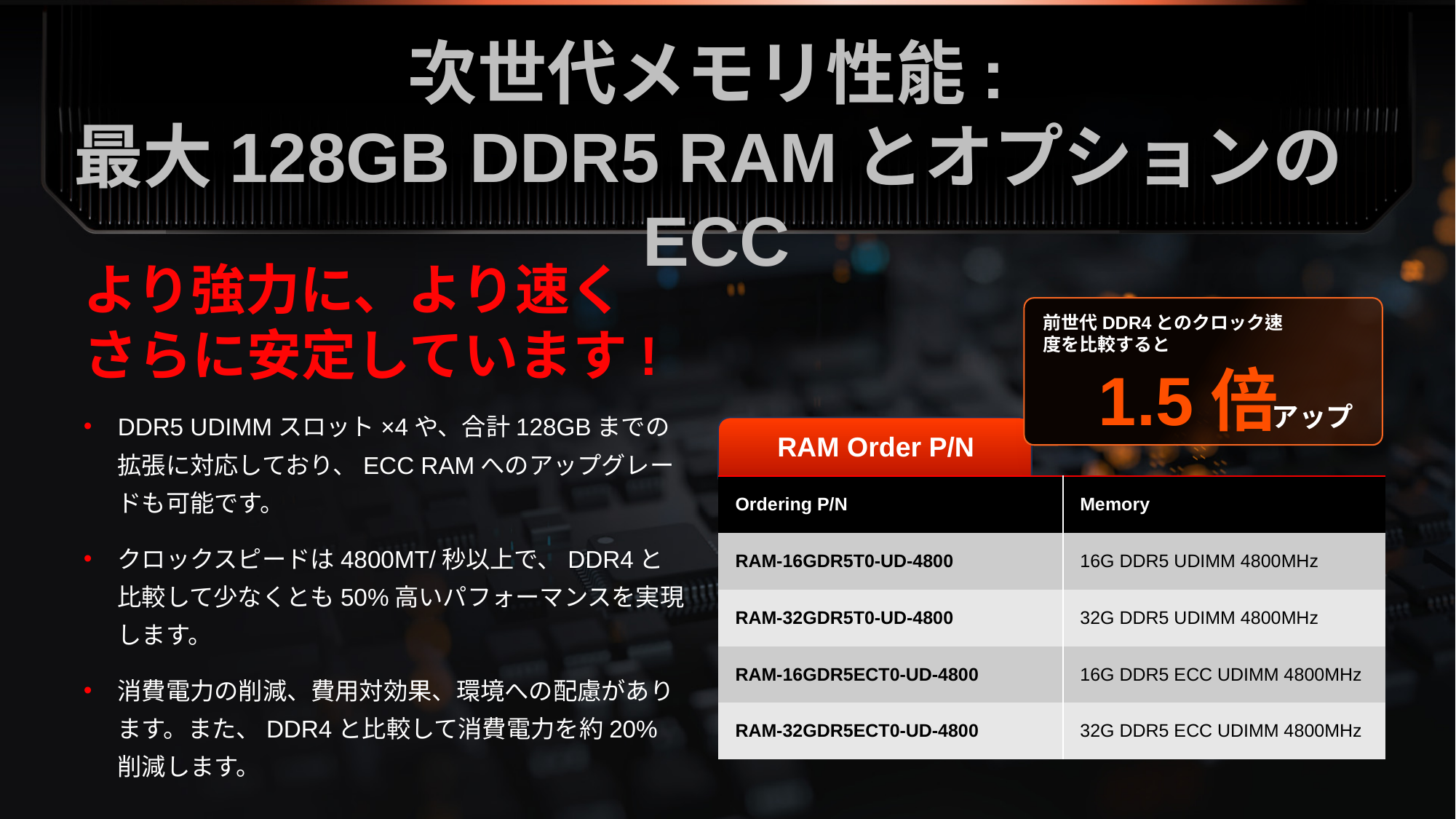

次世代メモリ性能:
最大128GB DDR5 RAMとオプションのECC
より強力に、より速く
さらに安定しています!

前世代DDR4とのクロック速度を比較すると
1.5倍

アップ
DDR5 UDIMMスロット×4や、合計128GBまでの拡張に対応しており、ECC RAMへのアップグレードも可能です。
クロックスピードは4800MT/秒以上で、DDR4と比較して少なくとも50%高いパフォーマンスを実現します。
消費電力の削減、費用対効果、環境への配慮があります。また、DDR4と比較して消費電力を約20%削減します。
RAM Order P/N
| Ordering P/N | Memory |
| --- | --- |
| RAM-16GDR5T0-UD-4800 | 16G DDR5 UDIMM 4800MHz |
| RAM-32GDR5T0-UD-4800 | 32G DDR5 UDIMM 4800MHz |
| RAM-16GDR5ECT0-UD-4800 | 16G DDR5 ECC UDIMM 4800MHz |
| RAM-32GDR5ECT0-UD-4800 | 32G DDR5 ECC UDIMM 4800MHz |